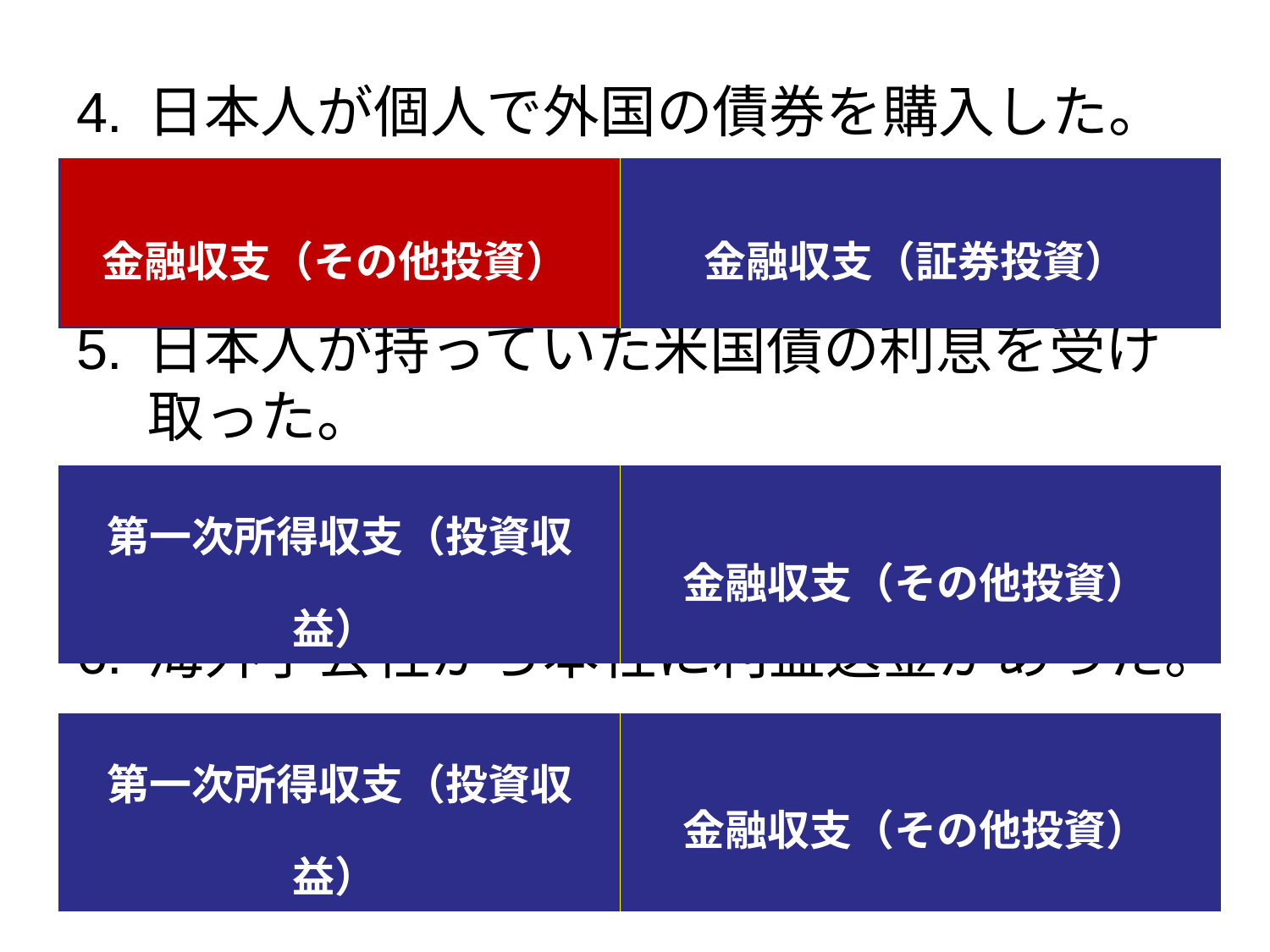

日本人が個人で外国の債券を購入した。

日本人が持っていた米国債の利息を受け取った。

海外子会社から本社に利益送金があった。
| 金融収支（その他投資） | 金融収支（証券投資） |
| --- | --- |
| 第一次所得収支（投資収益） | 金融収支（その他投資） |
| --- | --- |
| 第一次所得収支（投資収益） | 金融収支（その他投資） |
| --- | --- |